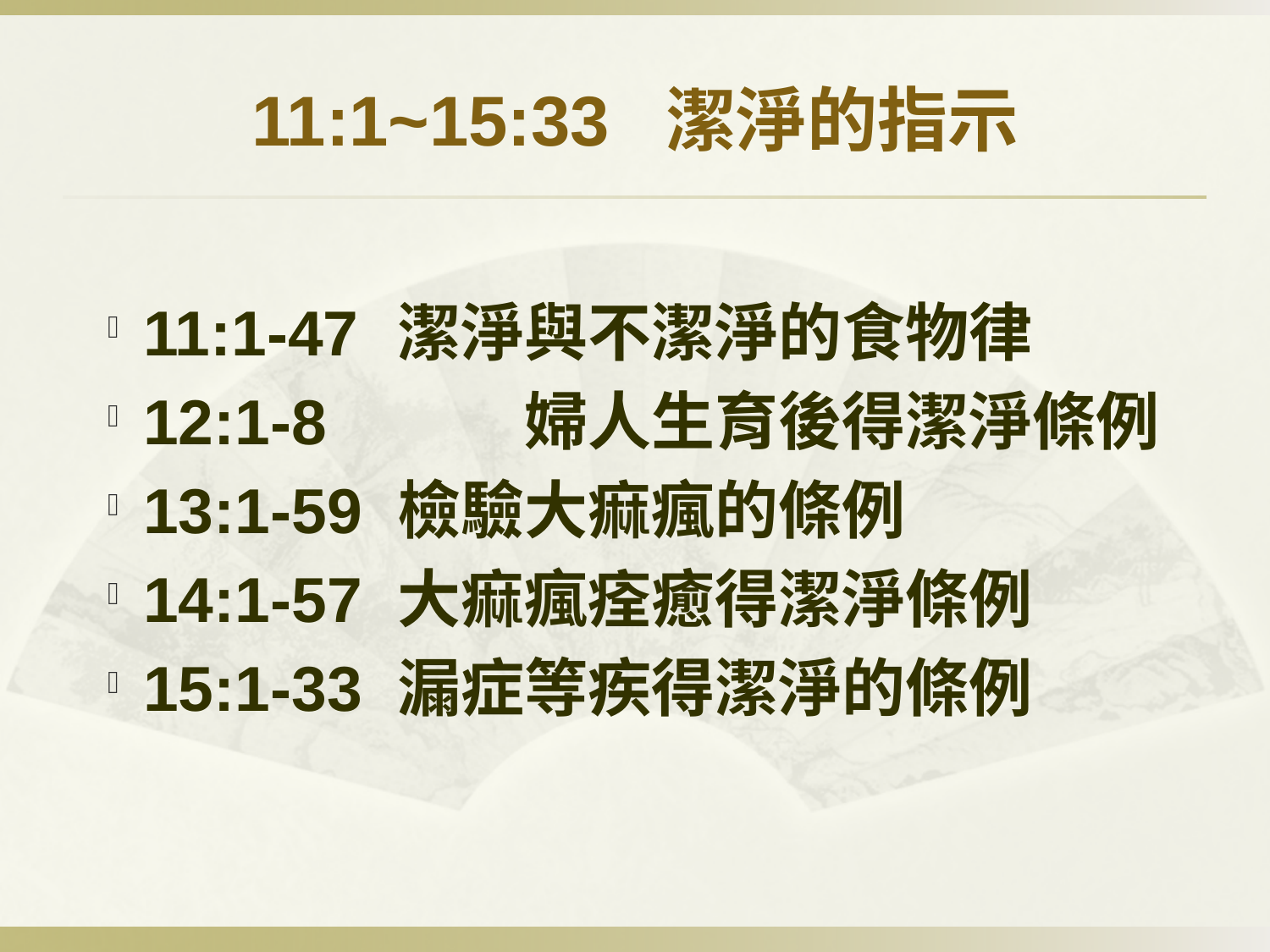

# 11:1~15:33  潔淨的指示
11:1-47	潔淨與不潔淨的食物律
12:1-8		婦人生育後得潔淨條例
13:1-59	檢驗大痲瘋的條例
14:1-57	大痲瘋痊癒得潔淨條例
15:1-33	漏症等疾得潔淨的條例